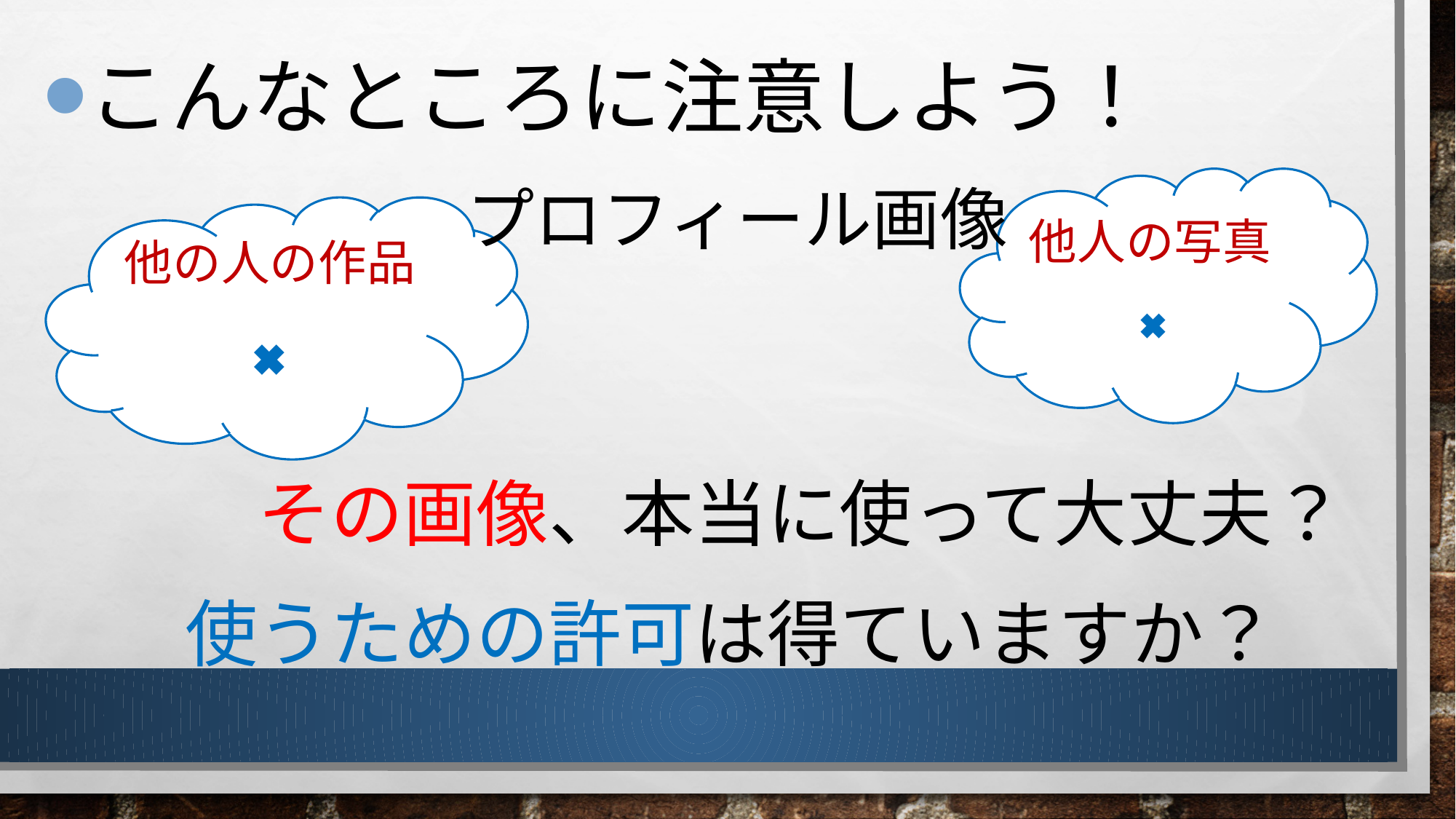

こんなところに注意しよう！
プロフィール画像

他人の写真×
他の人の作品
×
　その画像、本当に使って大丈夫？
使うための許可は得ていますか？